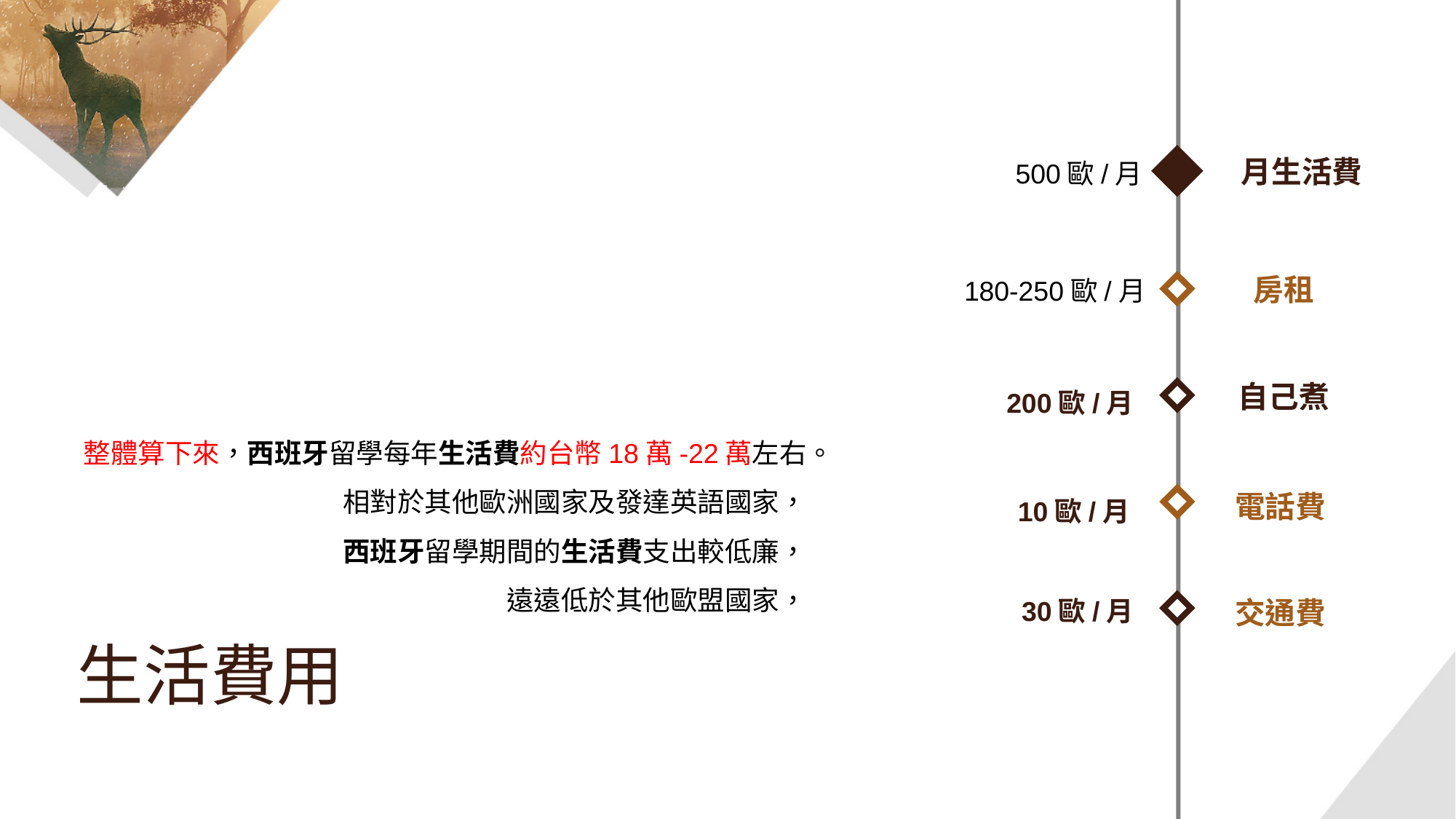

月生活費
500歐/月
房租
180-250歐/月

自己煮
200歐/月

整體算下來，西班牙留學每年生活費約台幣18萬-22萬左右。
 相對於其他歐洲國家及發達英語國家，
西班牙留學期間的生活費支出較低廉，
遠遠低於其他歐盟國家，
電話費

10歐/月
生活費用
30歐/月
交通費